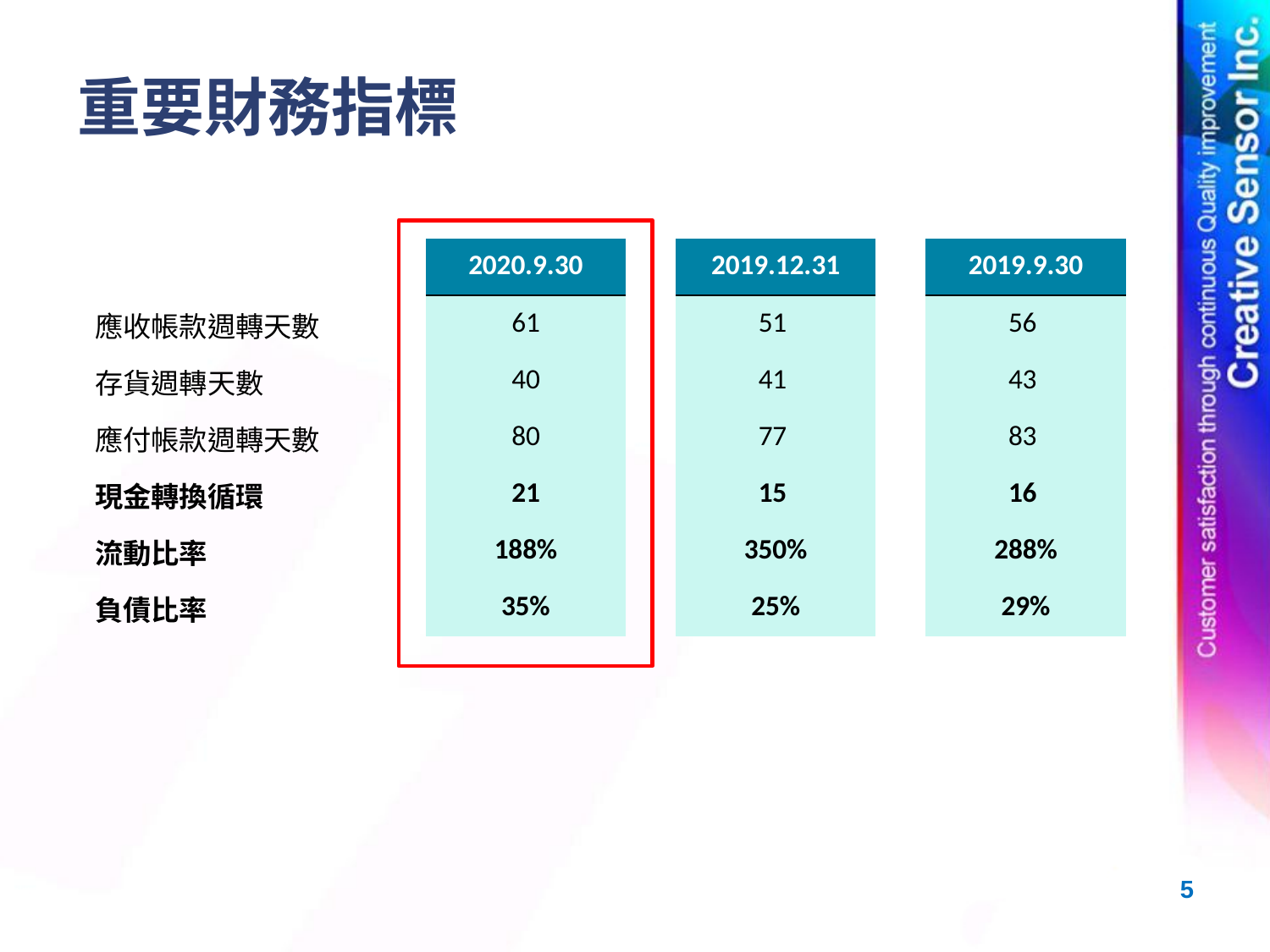

重要財務指標

|  |  | 2020.9.30 |  | 2019.12.31 |  | 2019.9.30 |
| --- | --- | --- | --- | --- | --- | --- |
| 應收帳款週轉天數 |  | 61 |  | 51 |  | 56 |
| 存貨週轉天數 |  | 40 |  | 41 |  | 43 |
| 應付帳款週轉天數 |  | 80 |  | 77 |  | 83 |
| 現金轉換循環 |  | 21 |  | 15 |  | 16 |
| 流動比率 |  | 188% |  | 350% |  | 288% |
| 負債比率 |  | 35% |  | 25% |  | 29% |
5